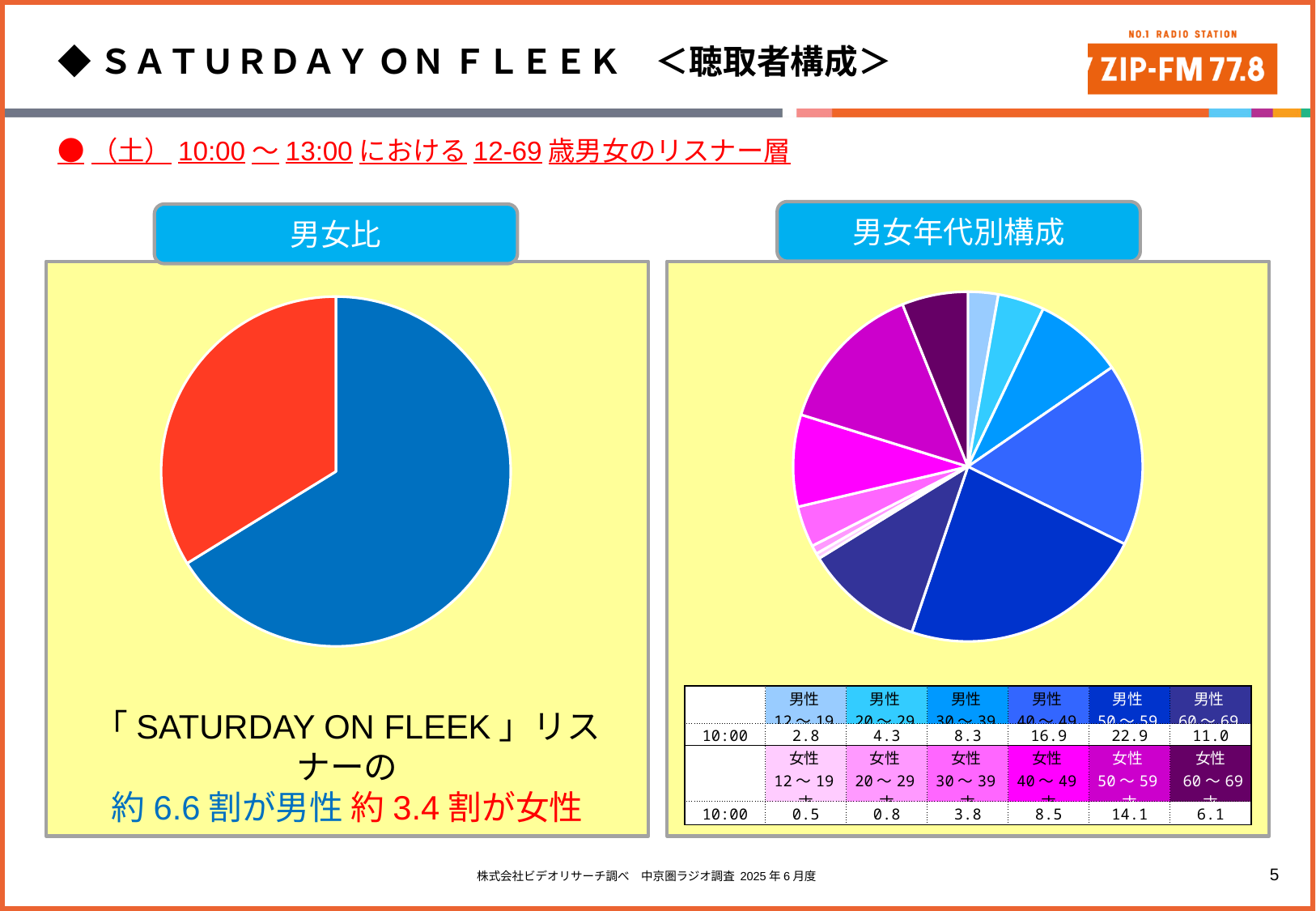

◆ＳＡＴＵＲＤＡＹ ＯＮ ＦＬＥＥＫ　＜聴取者構成＞
●（土）10:00～13:00における12-69歳男女のリスナー層
男女年代別構成
男女比

### Chart

| Category |
|---|

### Chart

| Category |
|---|

### Chart

| Category | #REF! |
|---|---|
| 男性 12～19才 | 2.8 |
| 男性 20～29才 | 4.3 |
| 男性 30～39才 | 8.3 |
| 男性 40～49才 | 16.9 |
| 男性 50～59才 | 22.9 |
| 男性 60～69才 | 11.0 |
| 女性 12～19才 | 0.5 |
| 女性 20～29才 | 0.8 |
| 女性 30～39才 | 3.8 |
| 女性 40～49才 | 8.5 |
| 女性 50～59才 | 14.1 |
| 女性 60～69才 | 6.1 |

### Chart

| Category |  |
|---|---|
| 男性 | 66.2 |
| 女性 | 33.8 |
|  | 男性 12～19才 | 男性 20～29才 | 男性 30～39才 | 男性 40～49才 | 男性 50～59才 | 男性 60～69才 |
| --- | --- | --- | --- | --- | --- | --- |
| 10:00 | 2.8 | 4.3 | 8.3 | 16.9 | 22.9 | 11.0 |
|  | 女性 12～19才 | 女性 20～29才 | 女性 30～39才 | 女性 40～49才 | 女性 50～59才 | 女性 60～69才 |
| 10:00 | 0.5 | 0.8 | 3.8 | 8.5 | 14.1 | 6.1 |
「SATURDAY ON FLEEK」リスナーの
約6.6割が男性 約3.4割が女性
株式会社ビデオリサーチ調べ　中京圏ラジオ調査 2025年6月度